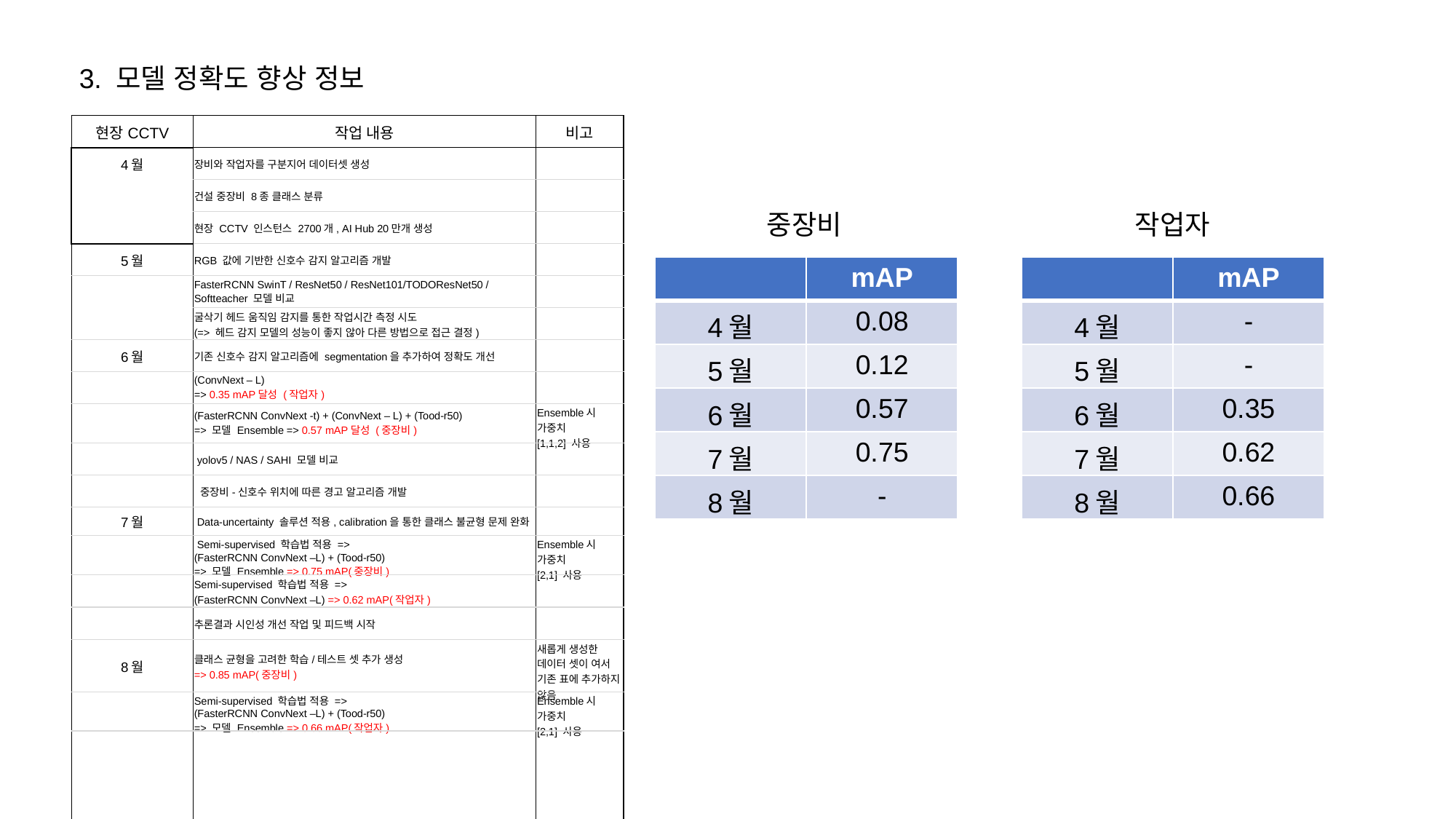

3. 모델 정확도 향상 정보
|  |  | 현장CCTV | 작업 내용 | 비고 |
| --- | --- | --- | --- | --- |
|  |  | 4월 | 장비와 작업자를 구분지어 데이터셋 생성 |  |
|  |  |  | 건설 중장비 8종 클래스 분류 |  |
|  |  |  | 현장 CCTV 인스턴스 2700개, AI Hub 20만개 생성 |  |
|  |  | 5월 | RGB 값에 기반한 신호수 감지 알고리즘 개발 |  |
|  |  |  | FasterRCNN SwinT / ResNet50 / ResNet101/TODOResNet50 / Softteacher 모델 비교 |  |
|  |  |  | 굴삭기 헤드 움직임 감지를 통한 작업시간 측정 시도 (=> 헤드 감지 모델의 성능이 좋지 않아 다른 방법으로 접근 결정) |  |
|  |  | 6월 | 기존 신호수 감지 알고리즘에 segmentation을 추가하여 정확도 개선 |  |
|  |  |  | (ConvNext – L) => 0.35 mAP달성 (작업자) |  |
|  |  |  | (FasterRCNN ConvNext -t) + (ConvNext – L) + (Tood-r50) => 모델 Ensemble => 0.57 mAP달성 (중장비) | Ensemble시 가중치 [1,1,2] 사용 |
|  |  |  | yolov5 / NAS / SAHI 모델 비교 |  |
|  |  |  | 중장비-신호수 위치에 따른 경고 알고리즘 개발 |  |
|  |  | 7월 | Data-uncertainty 솔루션 적용, calibration을 통한 클래스 불균형 문제 완화 |  |
|  |  |  | Semi-supervised 학습법 적용 => (FasterRCNN ConvNext –L) + (Tood-r50) => 모델 Ensemble => 0.75 mAP(중장비) | Ensemble시 가중치 [2,1] 사용 |
|  |  |  | Semi-supervised 학습법 적용 => (FasterRCNN ConvNext –L) => 0.62 mAP(작업자) |  |
|  |  |  | 추론결과 시인성 개선 작업 및 피드백 시작 |  |
|  |  | 8월 | 클래스 균형을 고려한 학습/테스트 셋 추가 생성 => 0.85 mAP(중장비) | 새롭게 생성한 데이터 셋이 여서 기존 표에 추가하지 않음 |
|  |  |  | Semi-supervised 학습법 적용 => (FasterRCNN ConvNext –L) + (Tood-r50) => 모델 Ensemble => 0.66 mAP(작업자) | Ensemble시 가중치 [2,1] 사용 |
|  |  |  | 웹 UI 작업 |  |
중장비
작업자
|  | mAP |
| --- | --- |
| 4월 | 0.08 |
| 5월 | 0.12 |
| 6월 | 0.57 |
| 7월 | 0.75 |
| 8월 | - |
|  | mAP |
| --- | --- |
| 4월 | - |
| 5월 | - |
| 6월 | 0.35 |
| 7월 | 0.62 |
| 8월 | 0.66 |